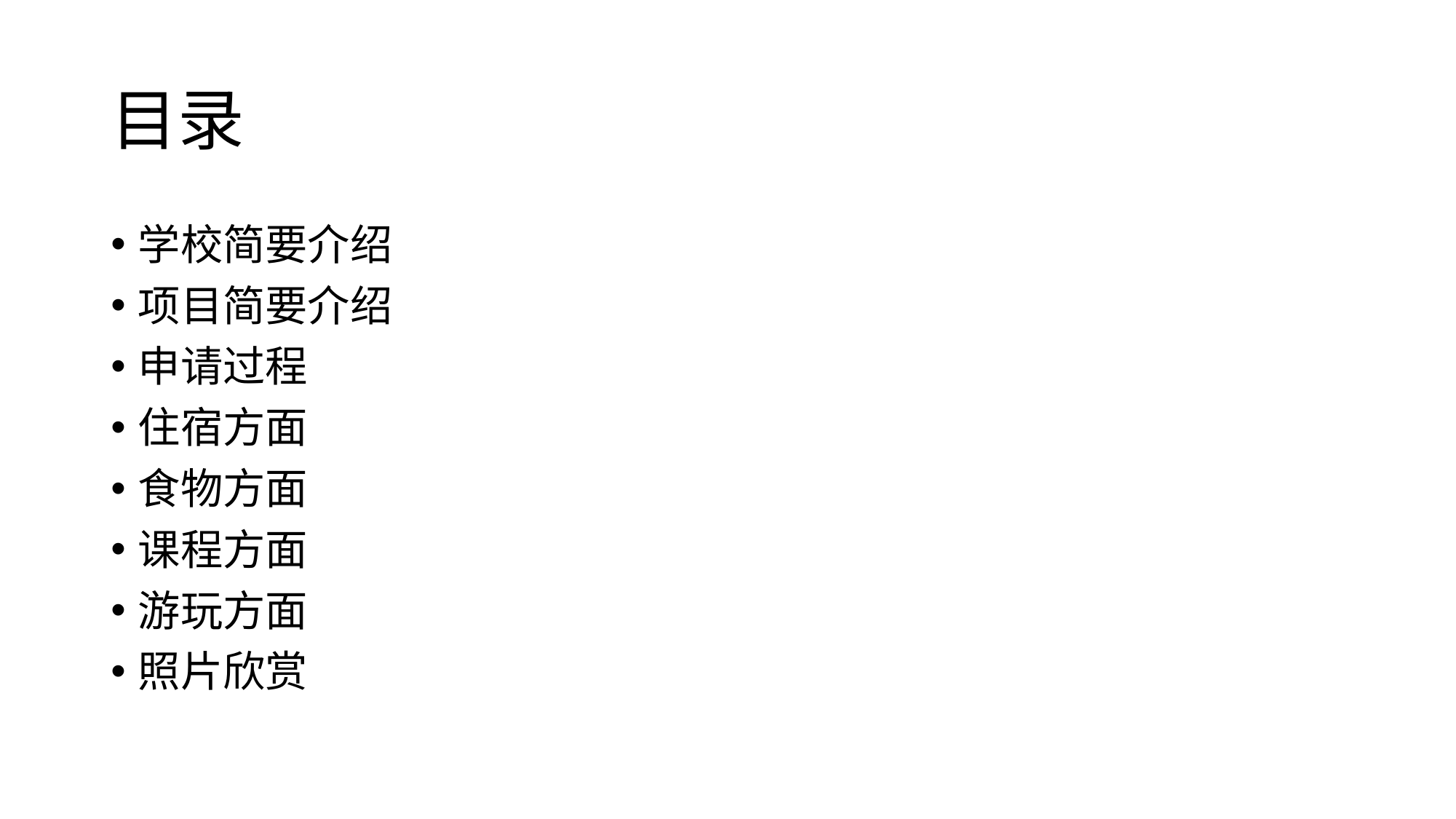

# 目录
学校简要介绍
项目简要介绍
申请过程
住宿方面
食物方面
课程方面
游玩方面
照片欣赏